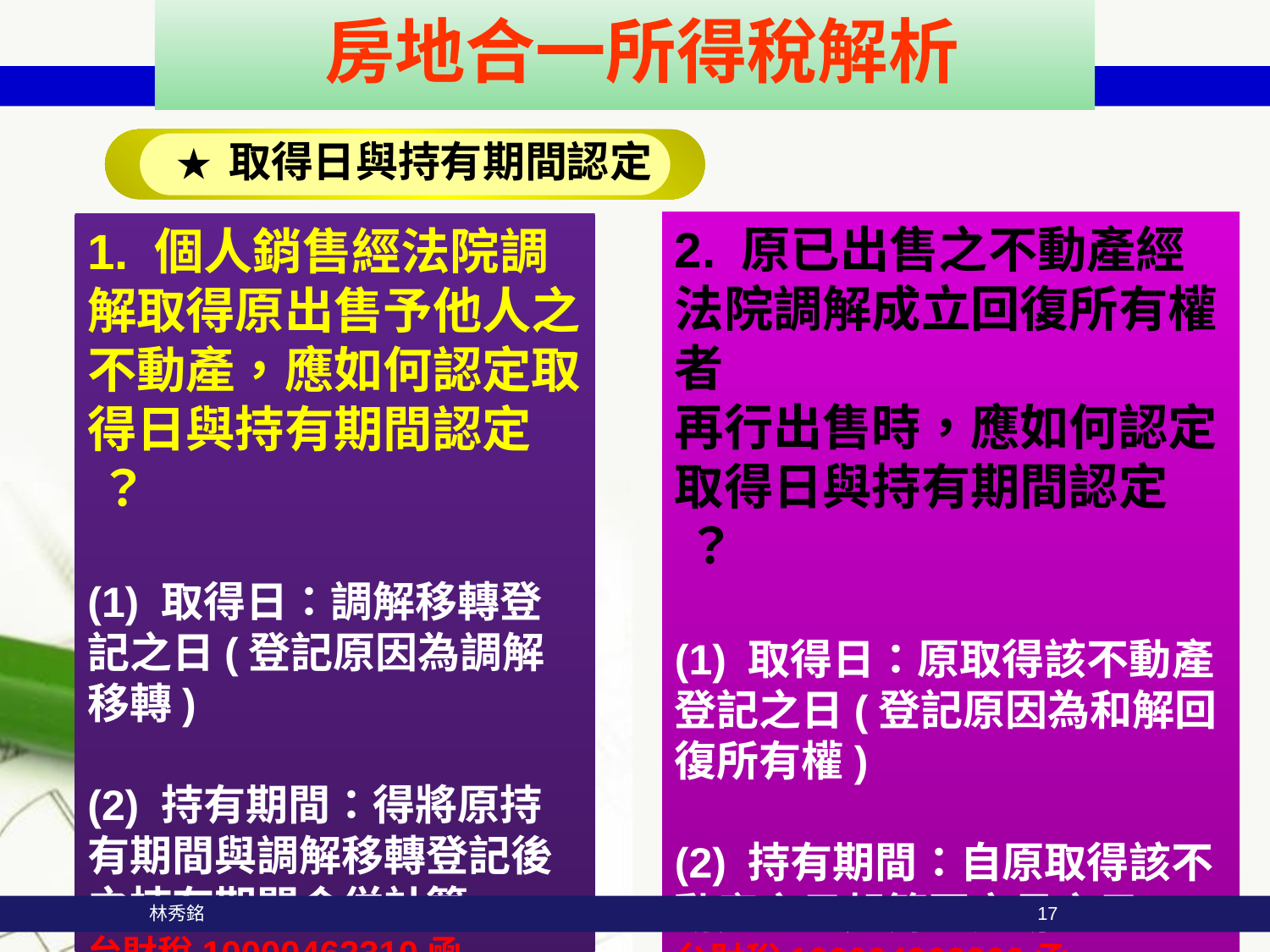

房地合一所得稅解析

 ★ 取得日與持有期間認定

2. 原已出售之不動產經法院調解成立回復所有權者
再行出售時，應如何認定取得日與持有期間認定 ？

(1) 取得日：原取得該不動產登記之日(登記原因為和解回復所有權)

(2) 持有期間：自原取得該不動產之日起算至交易之日。
台財稅100004362200凾
1. 個人銷售經法院調解取得原出售予他人之不動產，應如何認定取得日與持有期間認定 ？

(1) 取得日：調解移轉登記之日(登記原因為調解移轉)

(2) 持有期間：得將原持有期間與調解移轉登記後之持有期間合併計算。
台財稅10000462310凾
                                 林秀銘

17